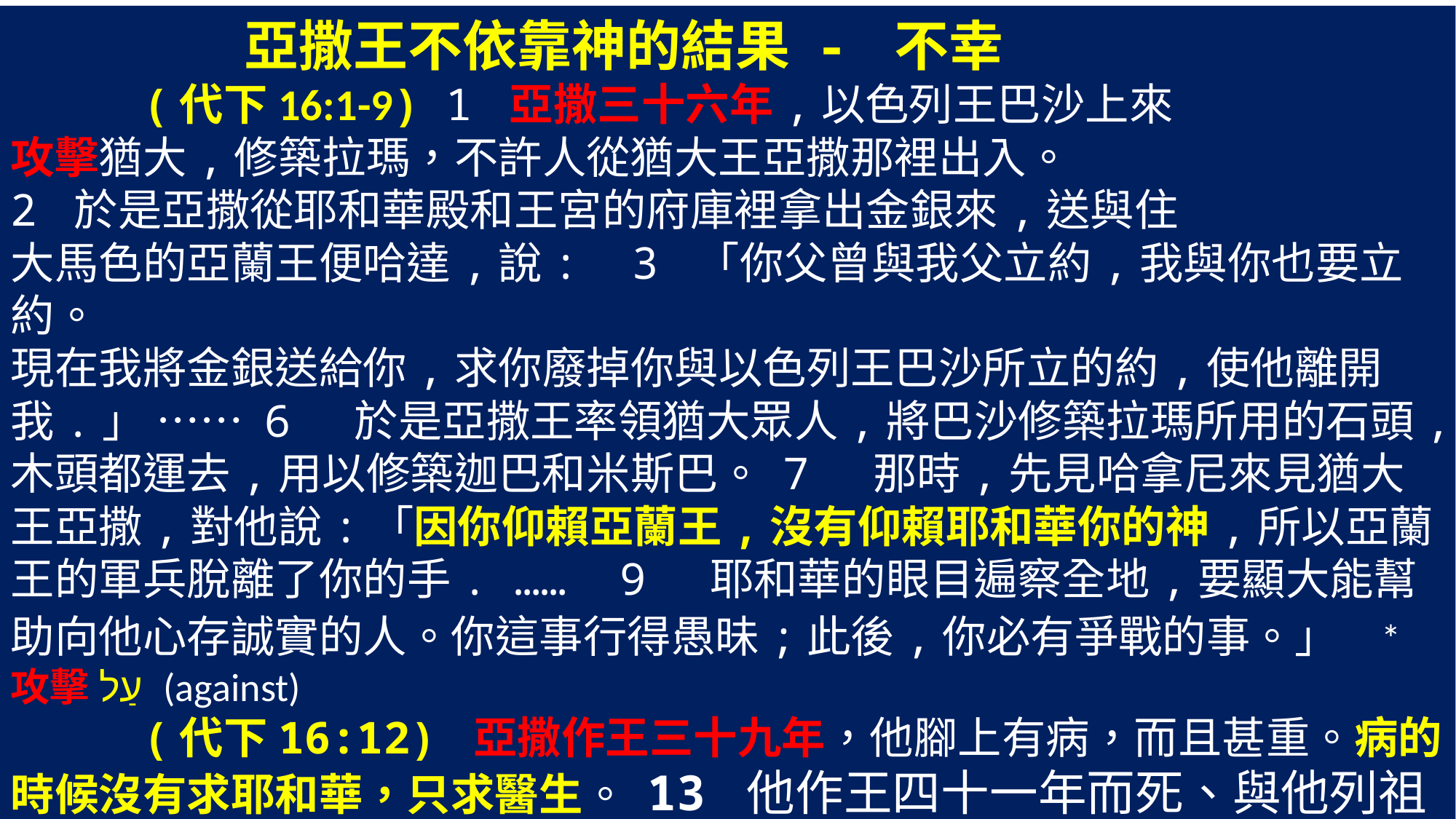

亞撒王不依靠神的結果 - 不幸
     (代下16:1-9) 1 亞撒三十六年,以色列王巴沙上來
攻擊猶大,修築拉瑪，不許人從猶大王亞撒那裡出入。
2 於是亞撒從耶和華殿和王宮的府庫裡拿出金銀來,送與住
大馬色的亞蘭王便哈達,說:  3 「你父曾與我父立約,我與你也要立約。
現在我將金銀送給你,求你廢掉你與以色列王巴沙所立的約,使他離開我.」 …… 6  於是亞撒王率領猶大眾人,將巴沙修築拉瑪所用的石頭,木頭都運去,用以修築迦巴和米斯巴。 7  那時,先見哈拿尼來見猶大王亞撒,對他說:「因你仰賴亞蘭王,沒有仰賴耶和華你的神,所以亞蘭王的軍兵脫離了你的手. ……  9  耶和華的眼目遍察全地,要顯大能幫助向他心存誠實的人。你這事行得愚昧;此後,你必有爭戰的事。」   *攻擊עַל  (against)
     (代下16:12) 亞撒作王三十九年，他腳上有病，而且甚重。病的時候沒有求耶和華，只求醫生。 13 他作王四十一年而死、與他列祖同睡.